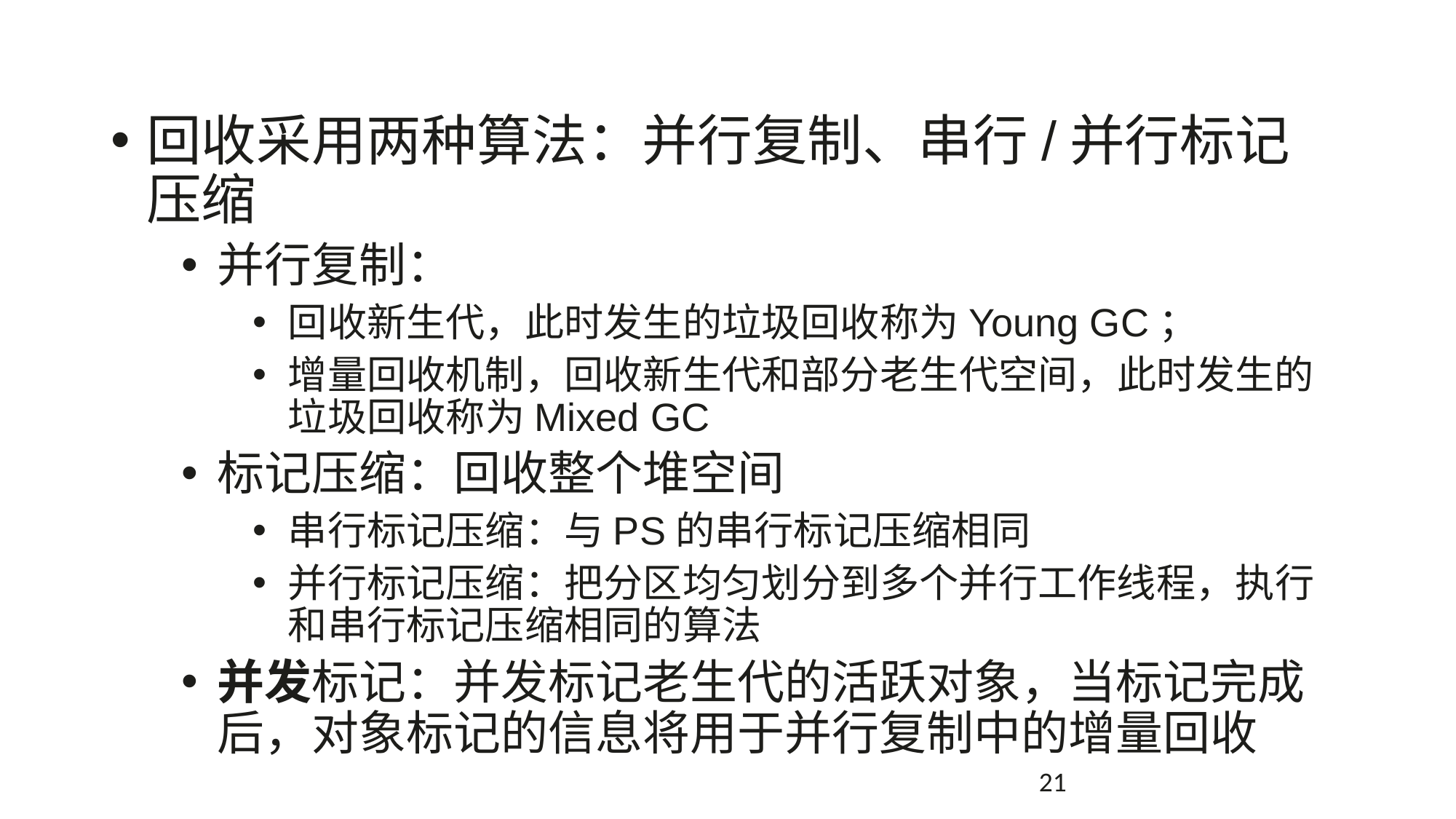

回收采用两种算法：并行复制、串行/并行标记压缩
并行复制：
回收新生代，此时发生的垃圾回收称为Young GC；
增量回收机制，回收新生代和部分老生代空间，此时发生的垃圾回收称为Mixed GC
标记压缩：回收整个堆空间
串行标记压缩：与PS的串行标记压缩相同
并行标记压缩：把分区均匀划分到多个并行工作线程，执行和串行标记压缩相同的算法
并发标记：并发标记老生代的活跃对象，当标记完成后，对象标记的信息将用于并行复制中的增量回收

21